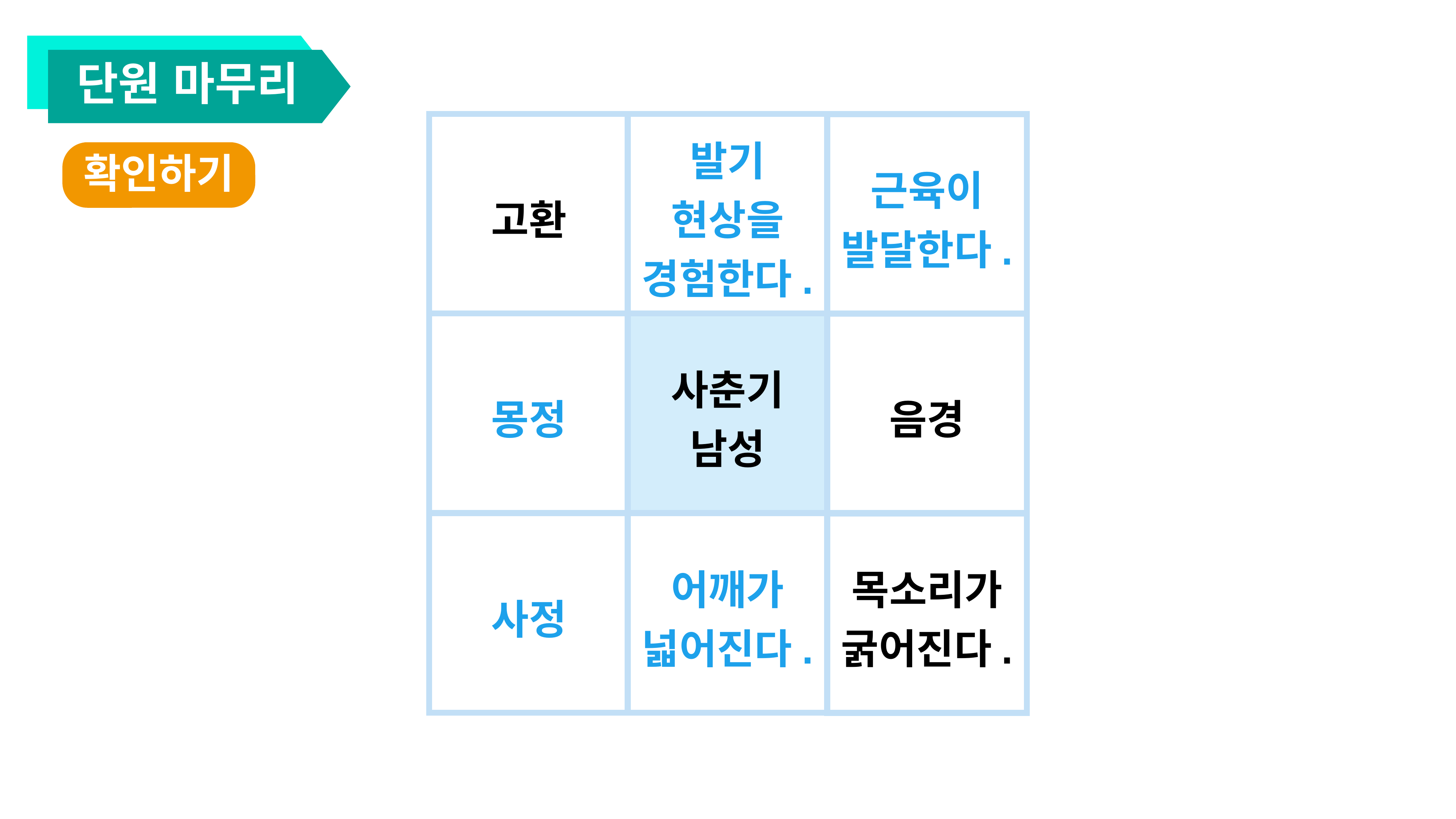

단원 마무리

발기
현상을
경험한다.
근육이
발달한다.
고환

사춘기
남성
몽정
음경

어깨가
넓어진다.
목소리가
굵어진다.
사정

확인하기